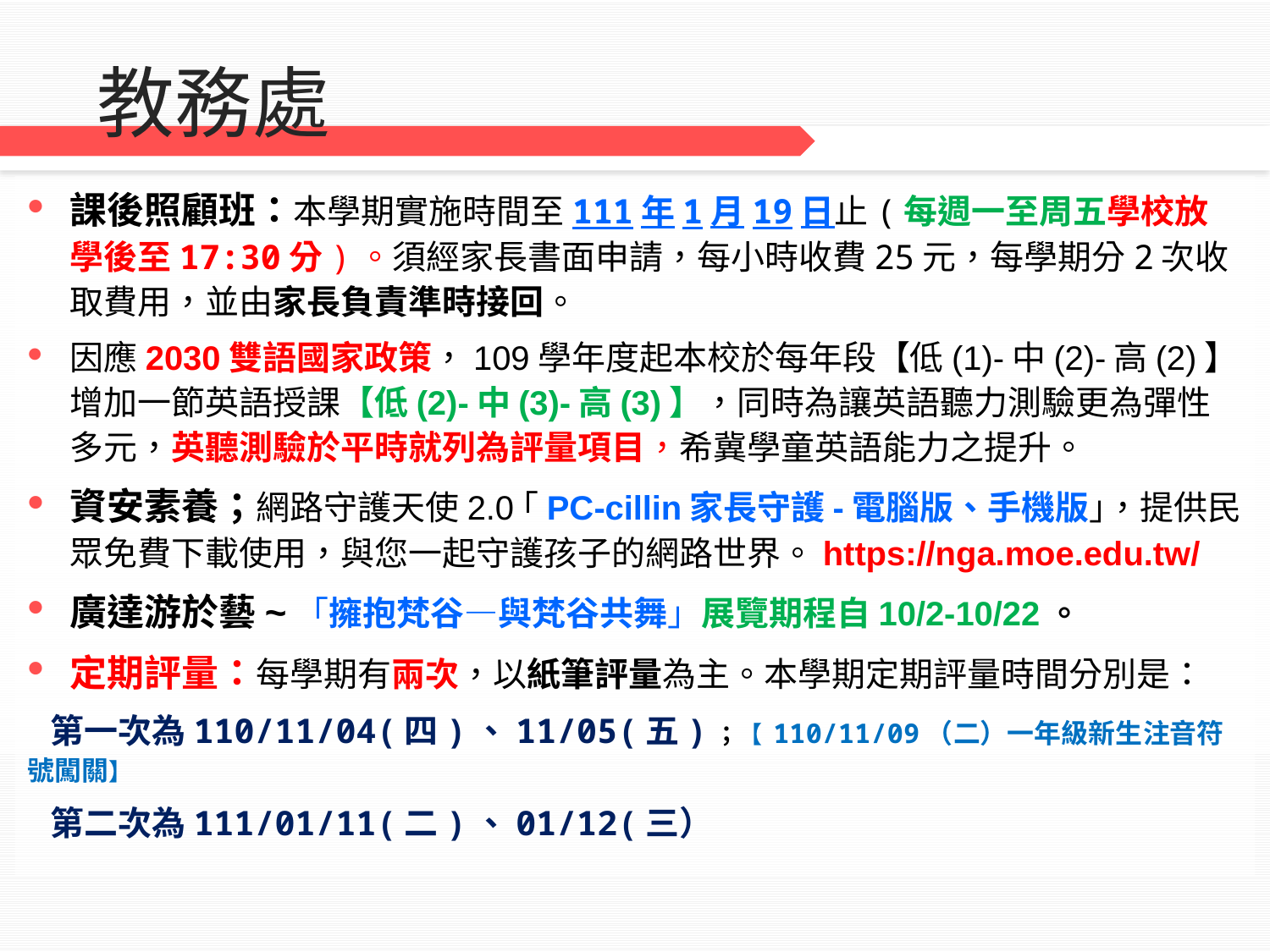

# 教務處

課後照顧班：本學期實施時間至111年1月19日止(每週一至周五學校放學後至17:30分)。須經家長書面申請，每小時收費25元，每學期分2次收取費用，並由家長負責準時接回。
因應2030雙語國家政策，109學年度起本校於每年段【低(1)-中(2)-高(2)】增加一節英語授課【低(2)-中(3)-高(3)】，同時為讓英語聽力測驗更為彈性多元，英聽測驗於平時就列為評量項目，希冀學童英語能力之提升。
資安素養；網路守護天使2.0｢PC-cillin家長守護-電腦版、手機版｣，提供民眾免費下載使用，與您一起守護孩子的網路世界。https://nga.moe.edu.tw/
廣達游於藝~「擁抱梵谷—與梵谷共舞」展覽期程自10/2-10/22。
定期評量：每學期有兩次，以紙筆評量為主。本學期定期評量時間分別是：
  第一次為110/11/04(四)、11/05(五)；【 110/11/09（二）一年級新生注音符號闖關】
  第二次為111/01/11(二)、01/12(三）